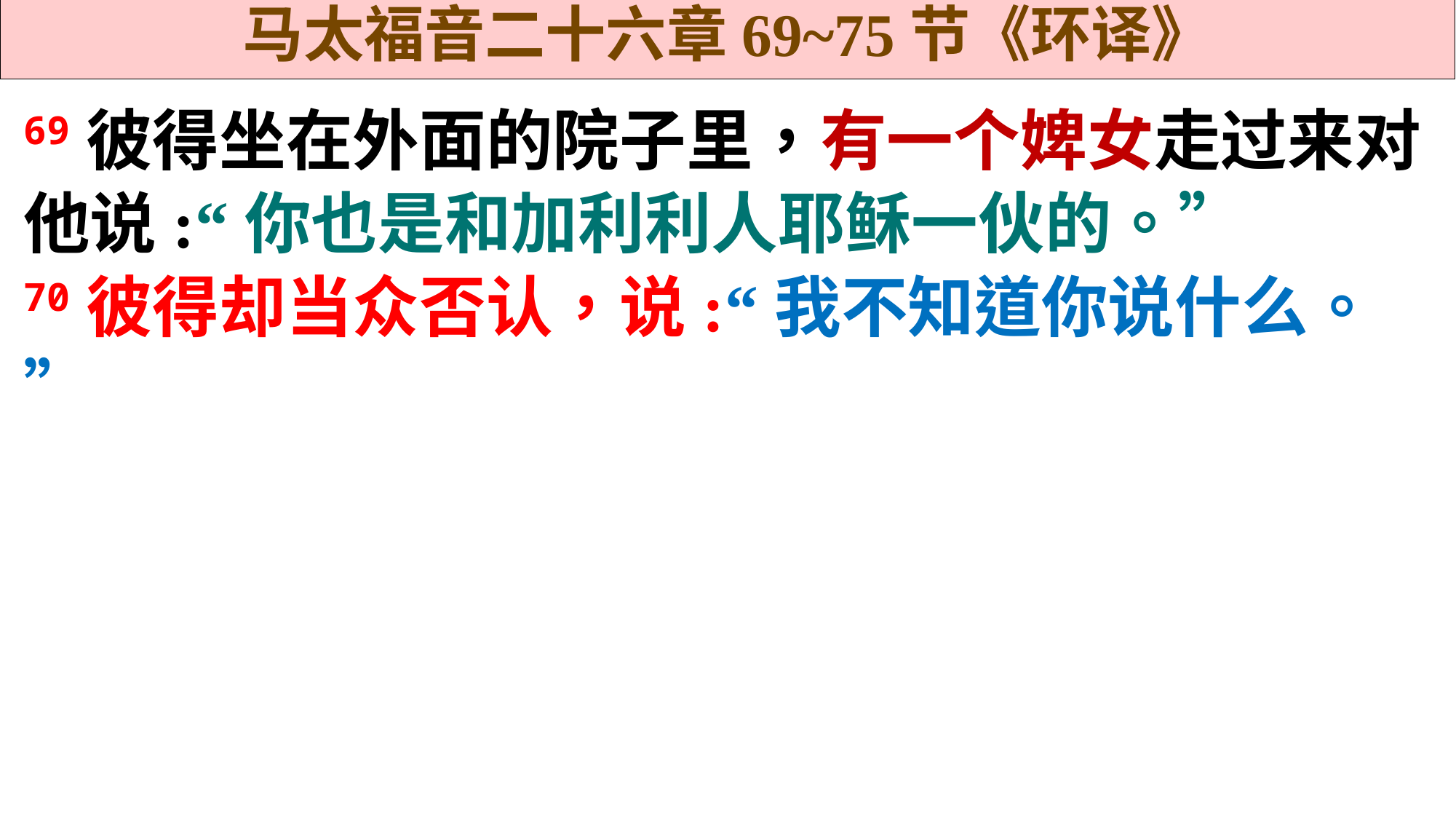

马太福音二十六章69~75节《环译》
69彼得坐在外面的院子里，有一个婢女走过来对他说:“你也是和加利利人耶稣一伙的。”
70彼得却当众否认，说:“我不知道你说什么。”